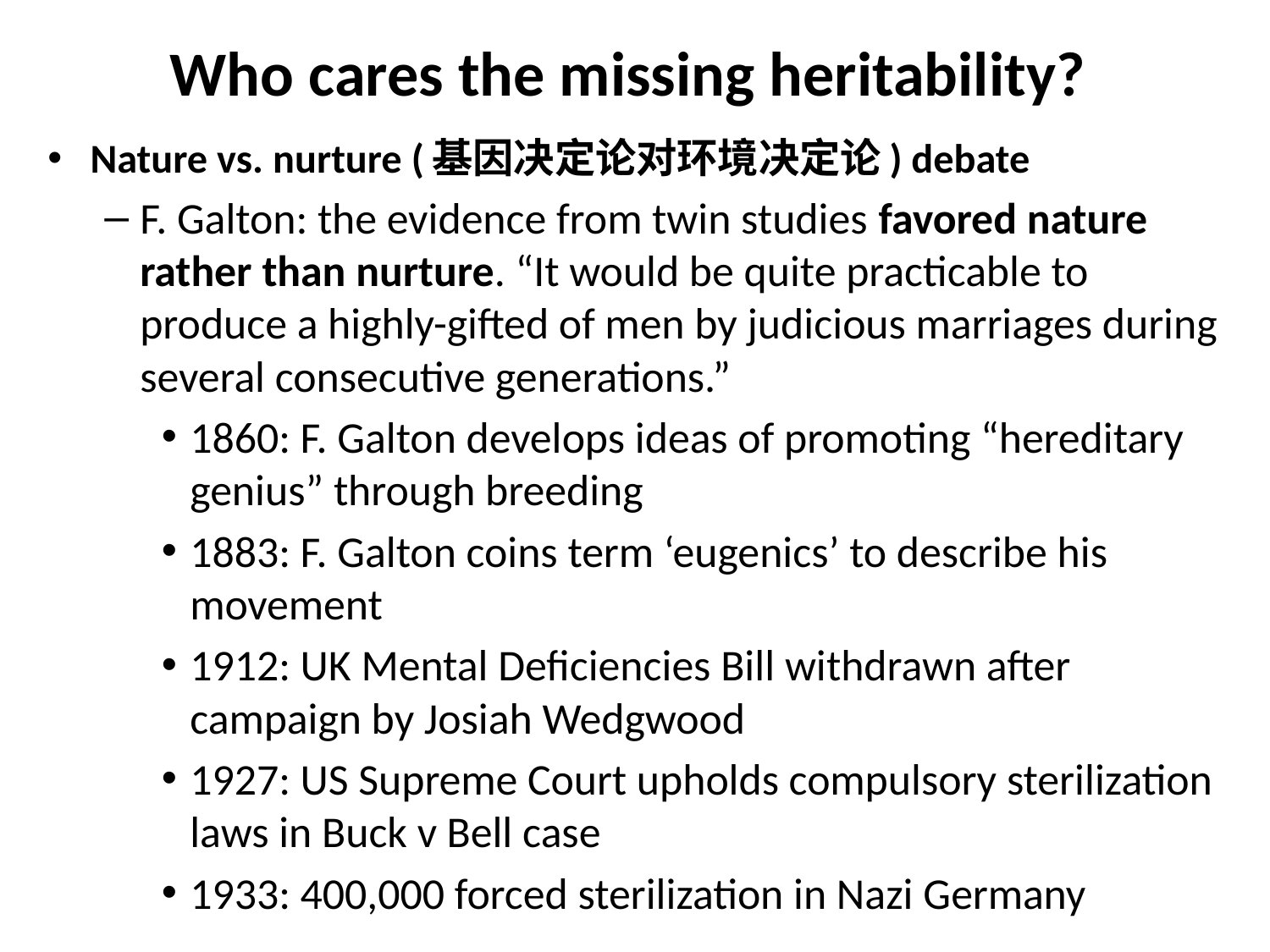

# Who cares the missing heritability?
Nature vs. nurture (基因决定论对环境决定论) debate
F. Galton: the evidence from twin studies favored nature rather than nurture. “It would be quite practicable to produce a highly-gifted of men by judicious marriages during several consecutive generations.”
1860: F. Galton develops ideas of promoting “hereditary genius” through breeding
1883: F. Galton coins term ‘eugenics’ to describe his movement
1912: UK Mental Deficiencies Bill withdrawn after campaign by Josiah Wedgwood
1927: US Supreme Court upholds compulsory sterilization laws in Buck v Bell case
1933: 400,000 forced sterilization in Nazi Germany